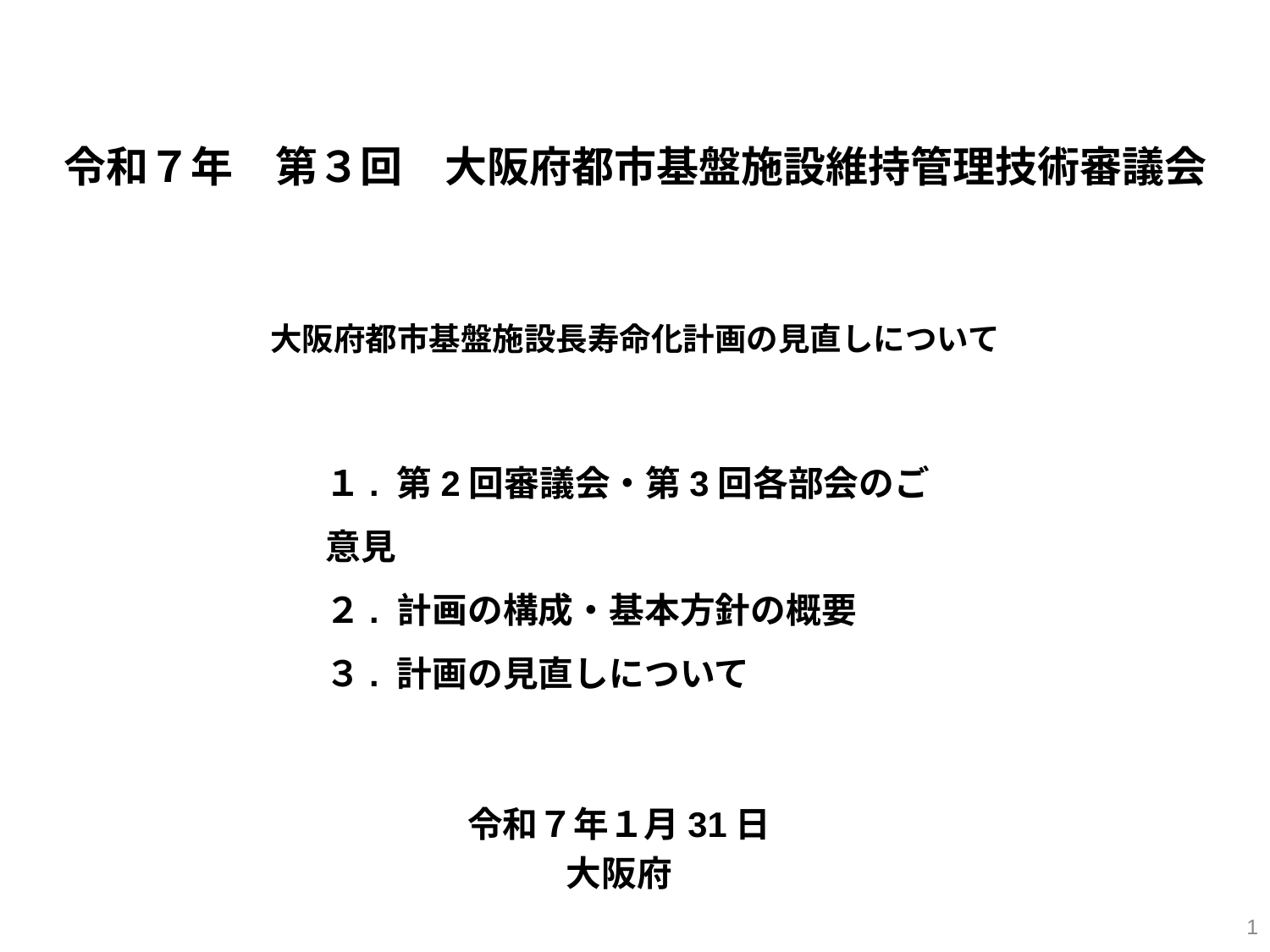

令和７年　第３回　大阪府都市基盤施設維持管理技術審議会
大阪府都市基盤施設長寿命化計画の見直しについて
１. 第2回審議会・第3回各部会のご意見
２. 計画の構成・基本方針の概要
３. 計画の見直しについて
令和７年１月31日
大阪府
1